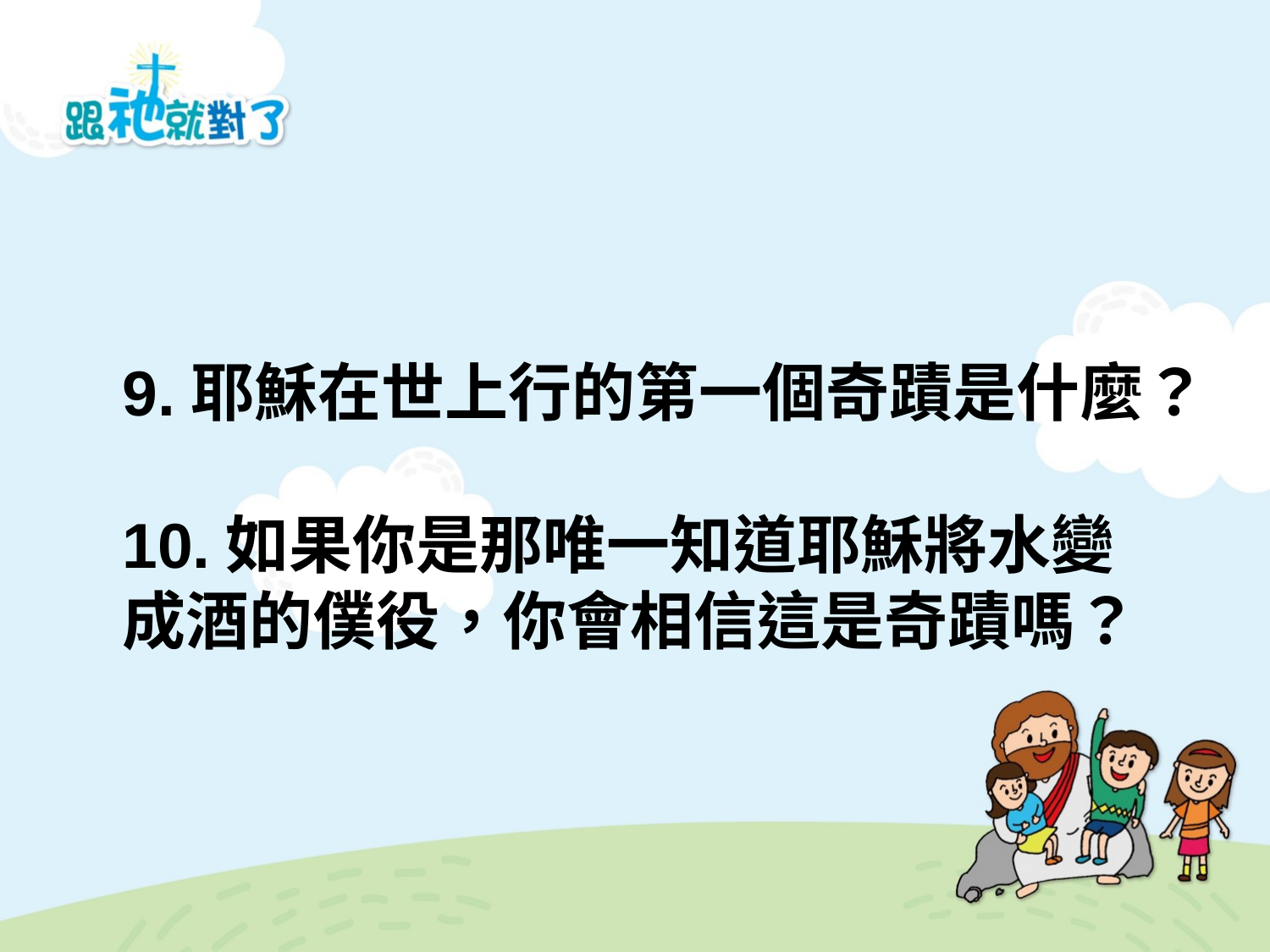

9.耶穌在世上行的第一個奇蹟是什麼？

10.如果你是那唯一知道耶穌將水變成酒的僕役，你會相信這是奇蹟嗎？